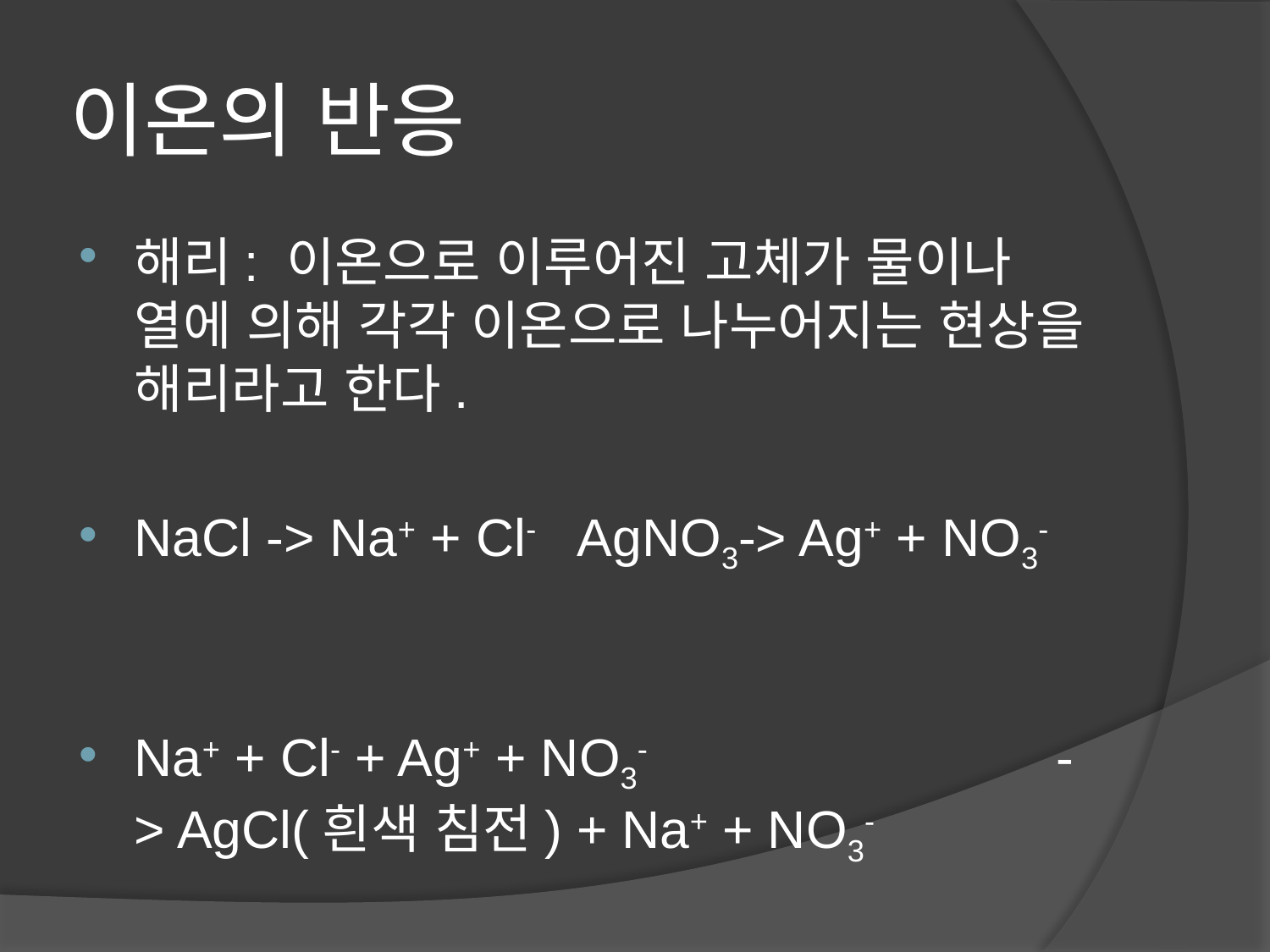

# 이온의 반응
해리: 이온으로 이루어진 고체가 물이나 열에 의해 각각 이온으로 나누어지는 현상을 해리라고 한다.

NaCl -> Na+ + Cl-   AgNO3-> Ag+ + NO3-

Na+ + Cl- + Ag+ + NO3-                            -> AgCl(흰색 침전) + Na+ + NO3-